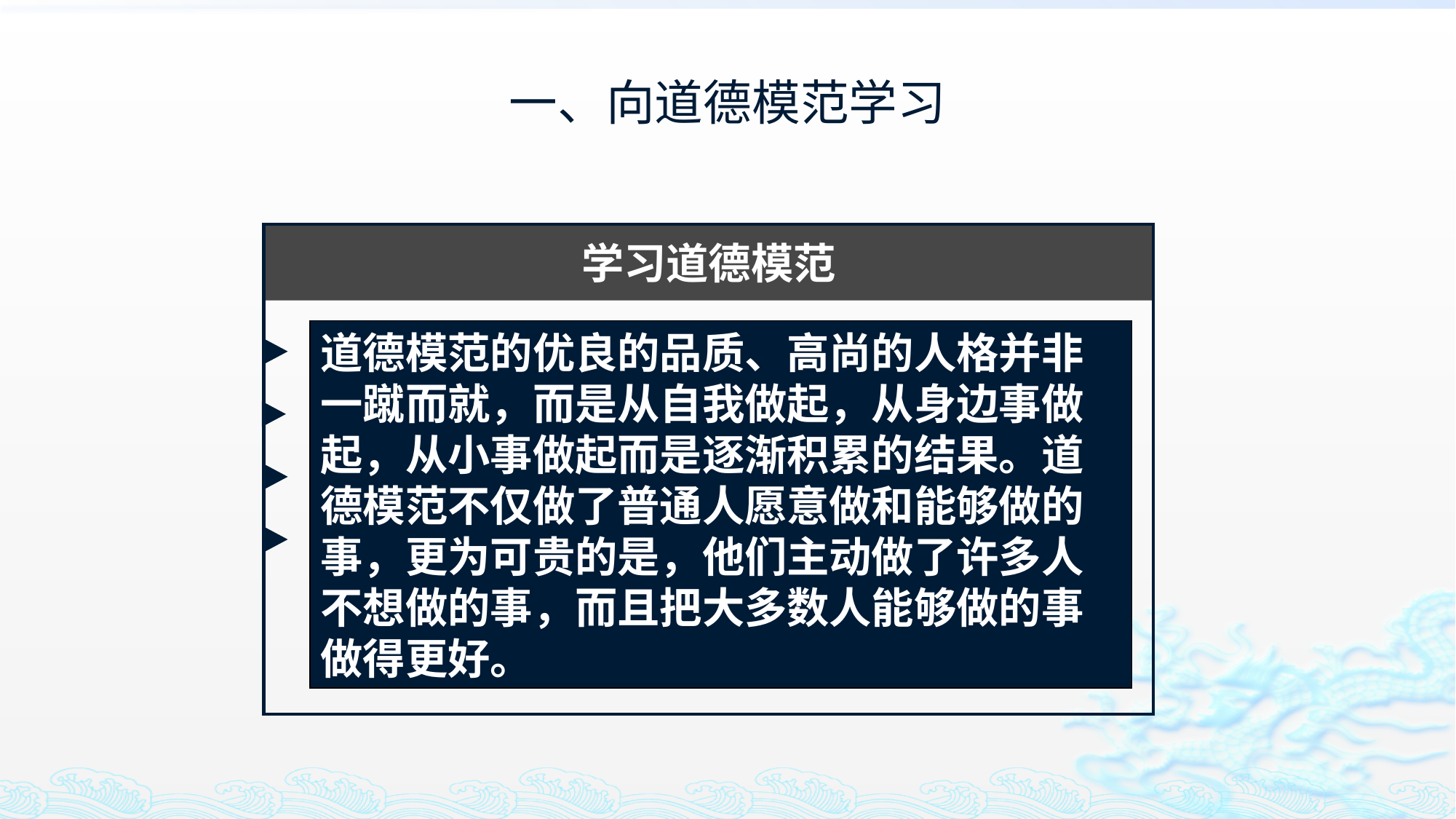

# 一、向道德模范学习

学习道德模范

道德模范的优良的品质、高尚的人格并非一蹴而就，而是从自我做起，从身边事做起，从小事做起而是逐渐积累的结果。道德模范不仅做了普通人愿意做和能够做的事，更为可贵的是，他们主动做了许多人不想做的事，而且把大多数人能够做的事做得更好。